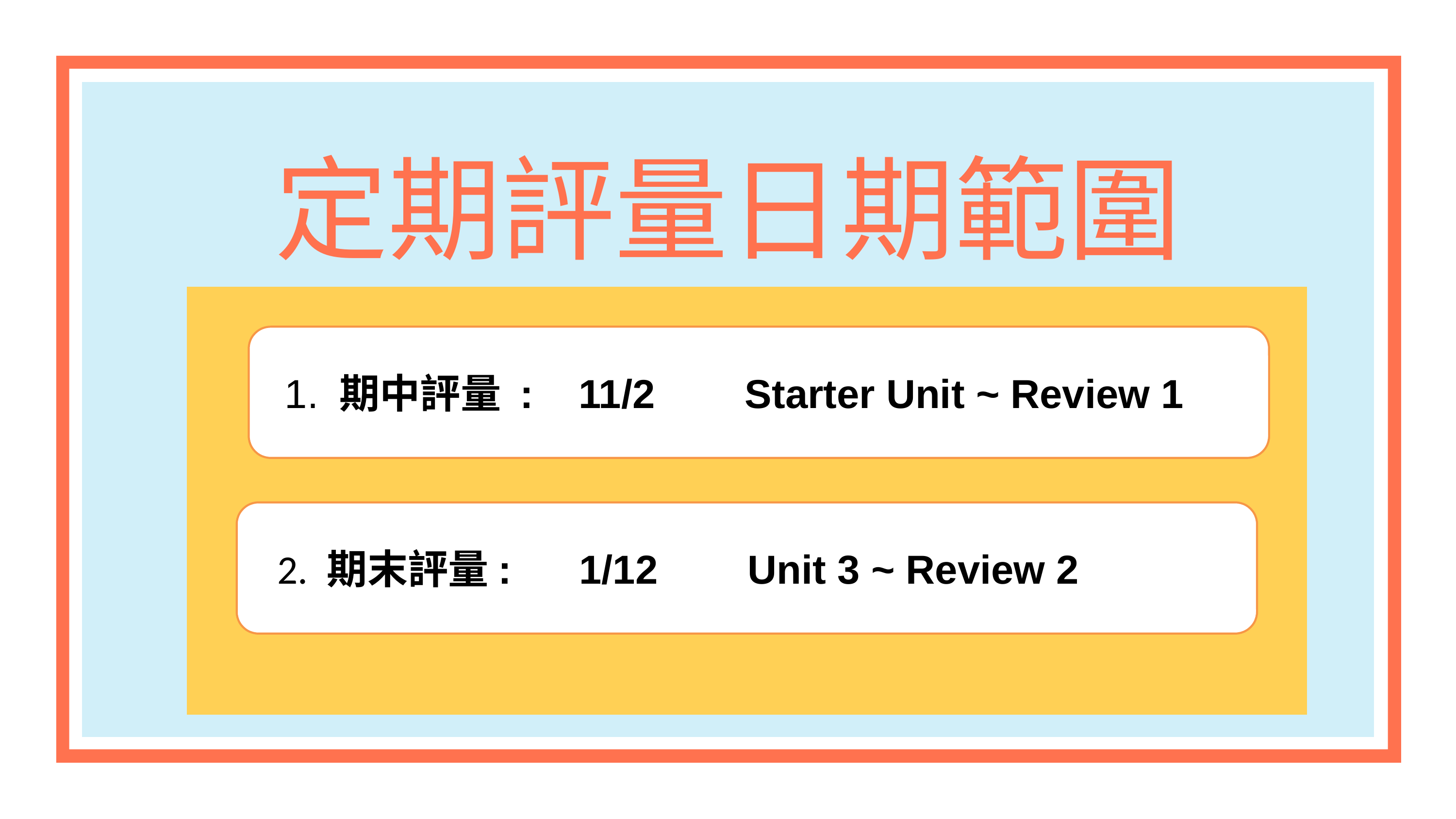

定期評量日期範圍

  1. 期中評量 :    11/2        Starter Unit ~ Review 1
   2. 期末評量:      1/12        Unit 3 ~ Review 2